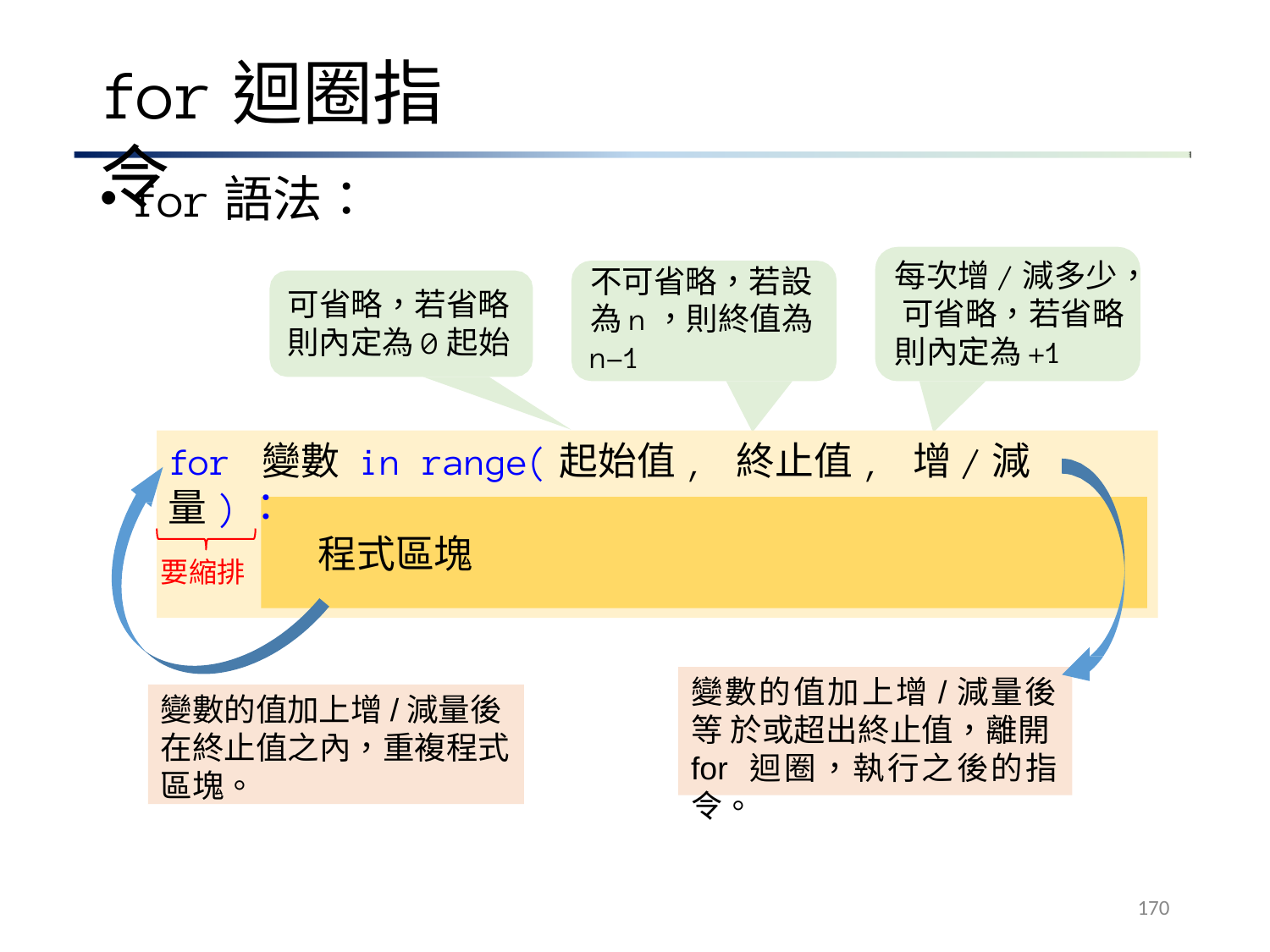

# for迴圈指令
for語法：

每次增/減多少， 可省略，若省略 則內定為+1

不可省略，若設 為n，則終值為 n-1

可省略，若省略
則內定為0起始

for 變數 in range(起始值, 終止值, 增/減量)：

程式區塊

要縮排

變數的值加上增/減量後等 於或超出終止值，離開for 迴圈，執行之後的指令。
變數的值加上增/減量後 在終止值之內，重複程式 區塊。
170